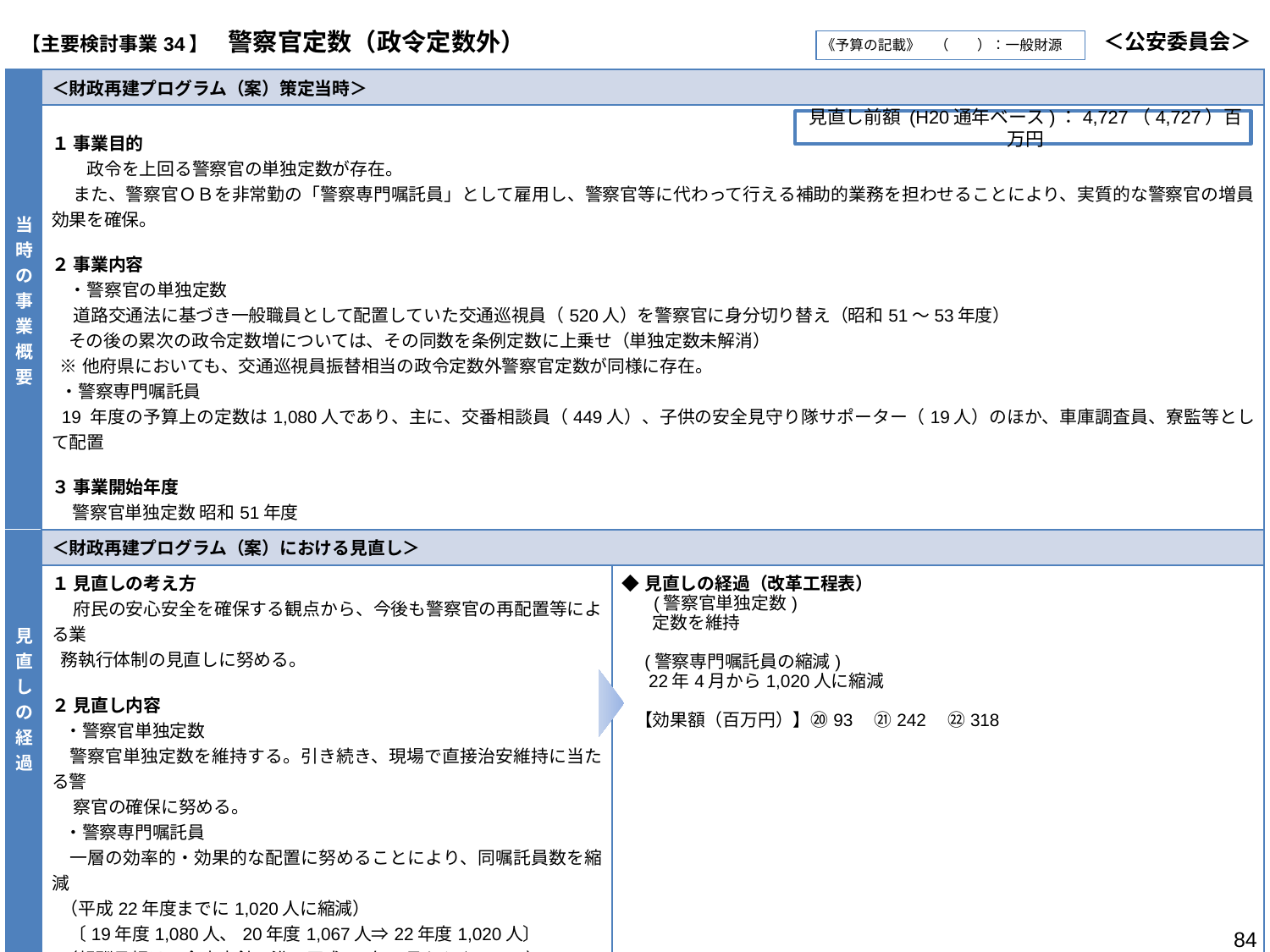

| 【主要検討事業34】　警察官定数（政令定数外） | ＜公安委員会＞ |
| --- | --- |
《予算の記載》　（　　）：一般財源
| 当時の事業概要 | ＜財政再建プログラム（案）策定当時＞ |  |
| --- | --- | --- |
|  | １ 事業目的 　　政令を上回る警察官の単独定数が存在。 また、警察官ＯＢを非常勤の「警察専門嘱託員」として雇用し、警察官等に代わって行える補助的業務を担わせることにより、実質的な警察官の増員効果を確保。 ２ 事業内容 　・警察官の単独定数 　 道路交通法に基づき一般職員として配置していた交通巡視員（520人）を警察官に身分切り替え（昭和51～53年度） その後の累次の政令定数増については、その同数を条例定数に上乗せ（単独定数未解消） ※他府県においても、交通巡視員振替相当の政令定数外警察官定数が同様に存在。 ・警察専門嘱託員 19 年度の予算上の定数は1,080人であり、主に、交番相談員（449人）、子供の安全見守り隊サポーター（19人）のほか、車庫調査員、寮監等として配置 ３ 事業開始年度 警察官単独定数 昭和51年度 |  |
| 見直しの経過 | ＜財政再建プログラム（案）における見直し＞ |  |
|  | １ 見直しの考え方 府民の安心安全を確保する観点から、今後も警察官の再配置等による業 務執行体制の見直しに努める。 ２ 見直し内容 ・警察官単独定数 警察官単独定数を維持する。引き続き、現場で直接治安維持に当たる警 　 察官の確保に努める。 ・警察専門嘱託員 一層の効率的・効果的な配置に努めることにより、同嘱託員数を縮減 （平成22年度までに1,020人に縮減） 〔19年度1,080人、20年度1,067人⇒22年度1,020人〕 （報酬月額は、全庁方針に沿い平成20年８月から▲5.5％） 引き続き更なる経費の縮減に取り組む ３ 実施時期 平成21 年度 | ◆見直しの経過（改革工程表） 　(警察官単独定数) 　 定数を維持 　(警察専門嘱託員の縮減) 　 22年4月から1,020人に縮減 【効果額（百万円）】⑳93　㉑242　㉒318 |
|  |  |  |
見直し前額 (H20通年ベース)：4,727（4,727）百万円

84